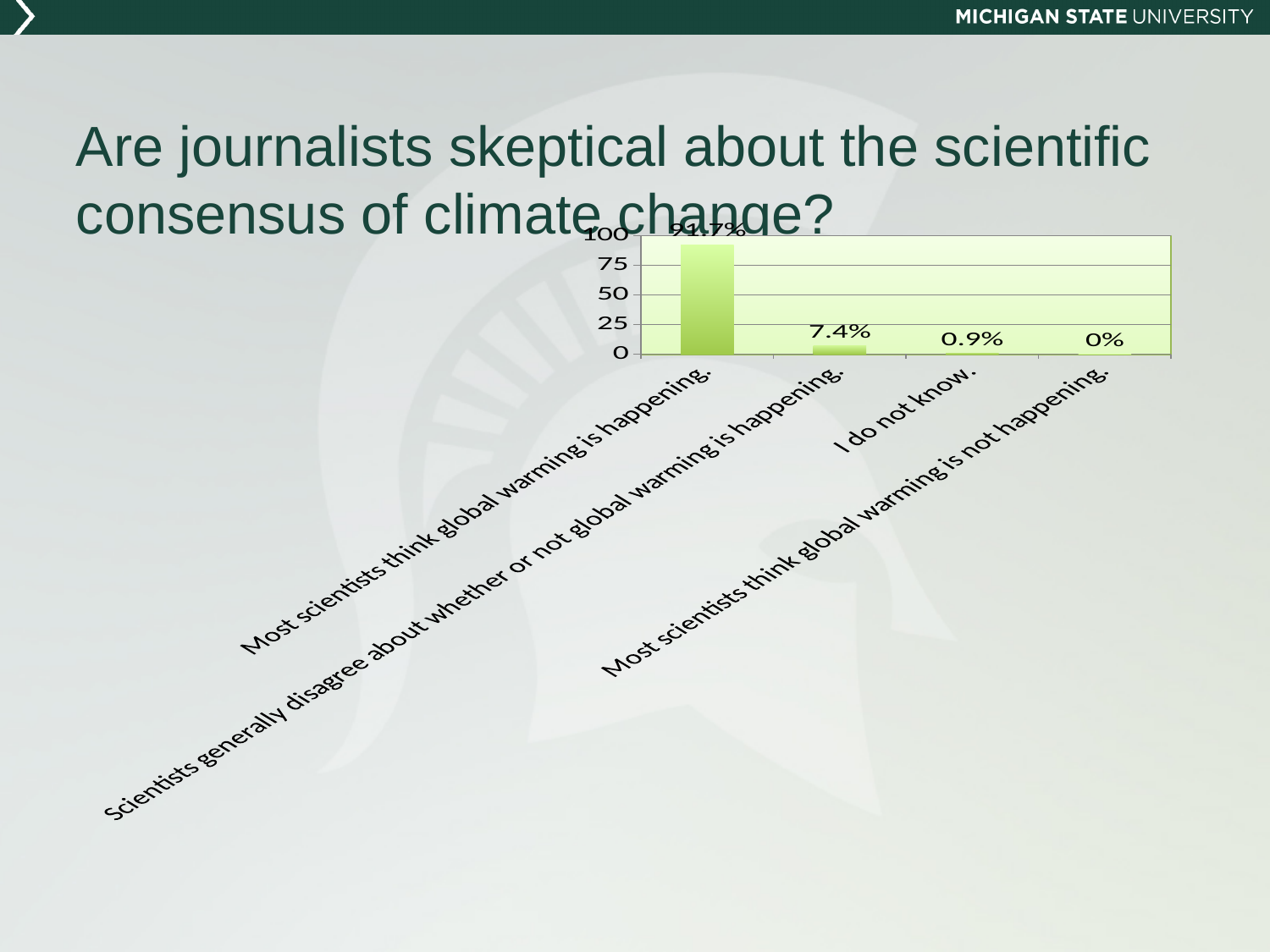

# Are journalists skeptical about the scientific consensus of climate change?

### Chart

| Category | 欄1 |
|---|---|
| Most scientists think global warming is happening. | 92.2 |
| Scientists generally disagree about whether or not global warming is happening. | 7.0 |
| I do not know. | 0.9 |
| Most scientists think global warming is not happening. | 0.0 |